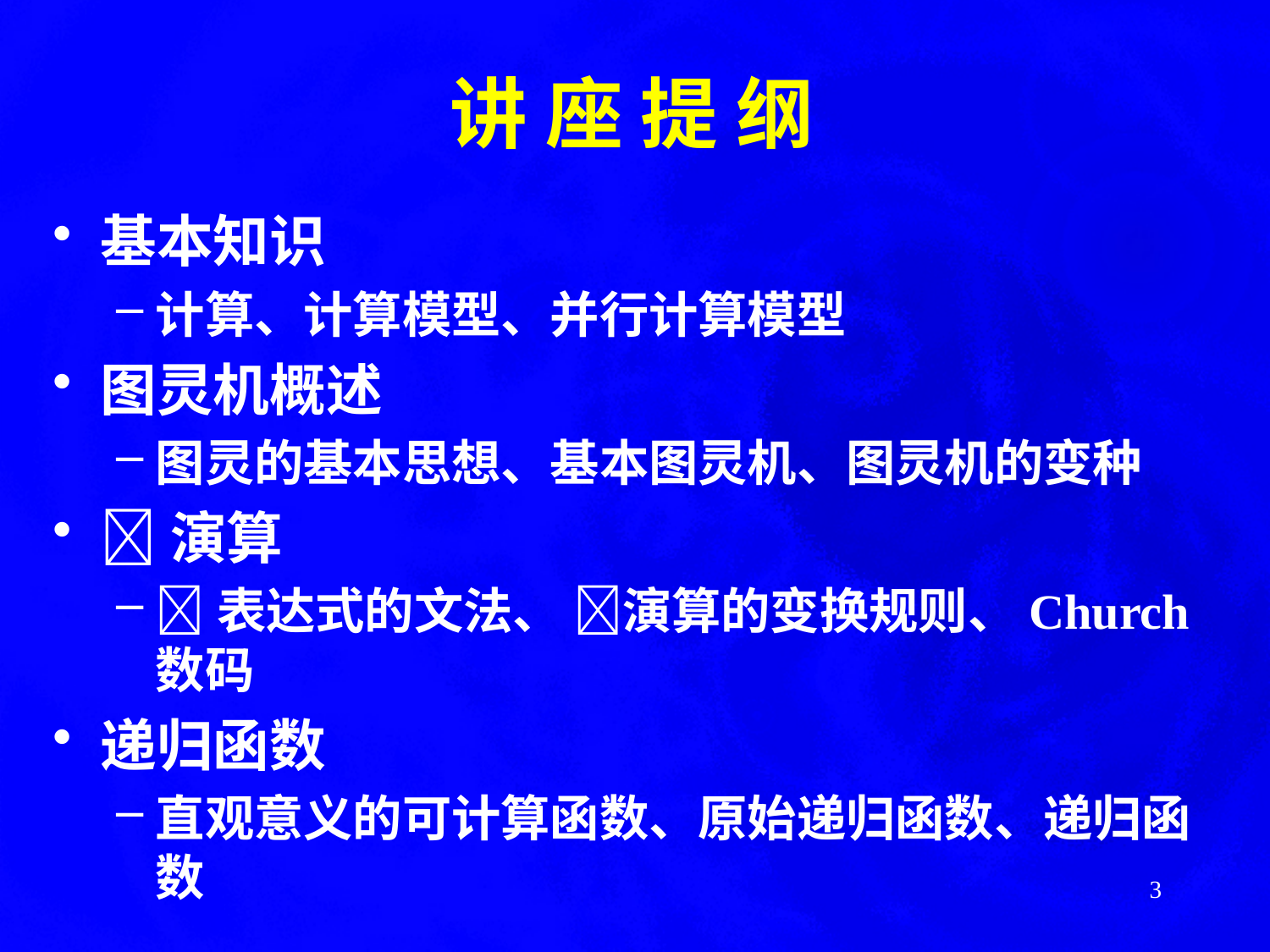

讲 座 提 纲
基本知识
计算、计算模型、并行计算模型
图灵机概述
图灵的基本思想、基本图灵机、图灵机的变种
λ演算
λ表达式的文法、 λ演算的变换规则、Church数码
递归函数
直观意义的可计算函数、原始递归函数、递归函数
3